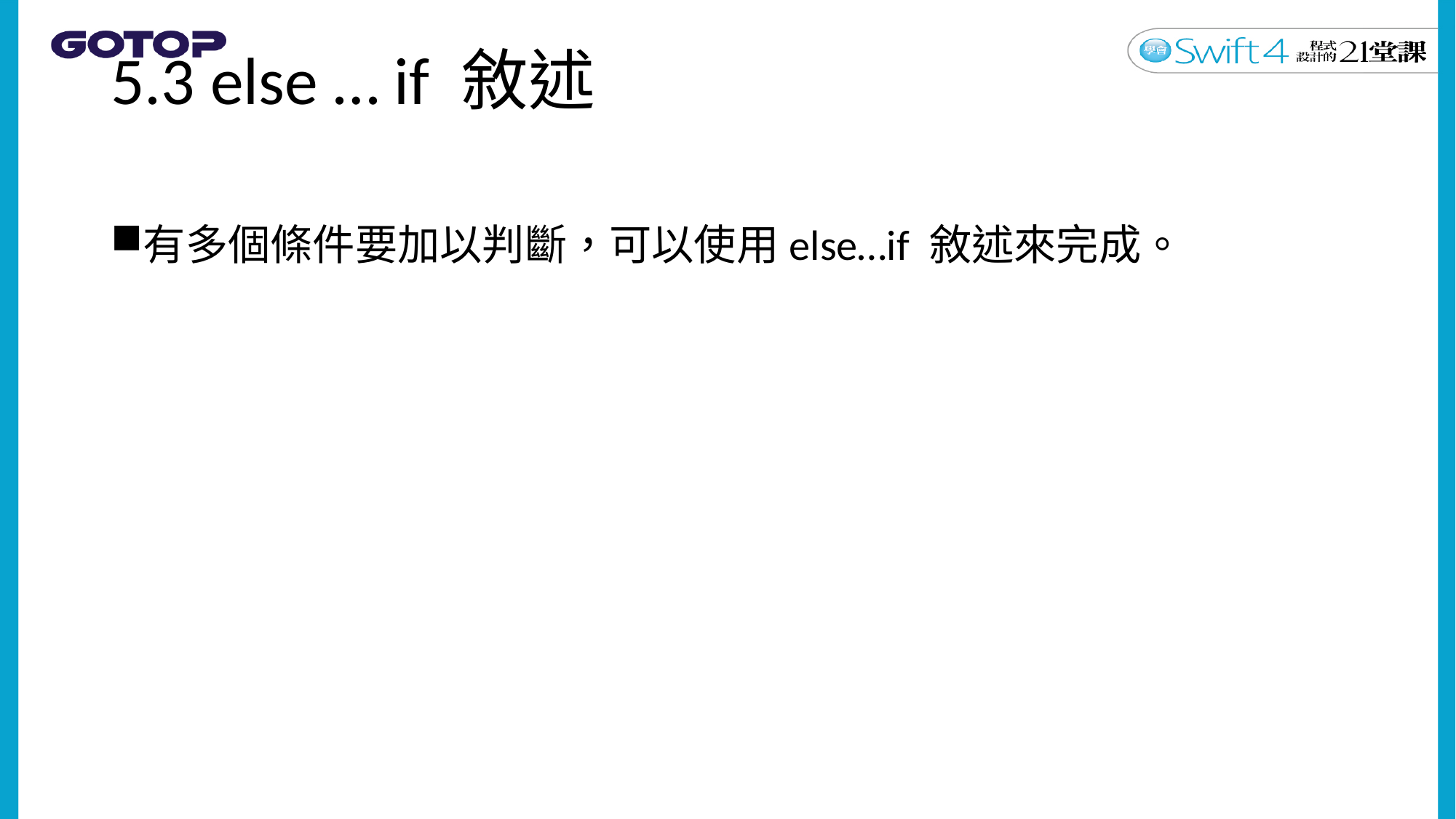

# 5.3 else … if 敘述
有多個條件要加以判斷，可以使用else…if 敘述來完成。